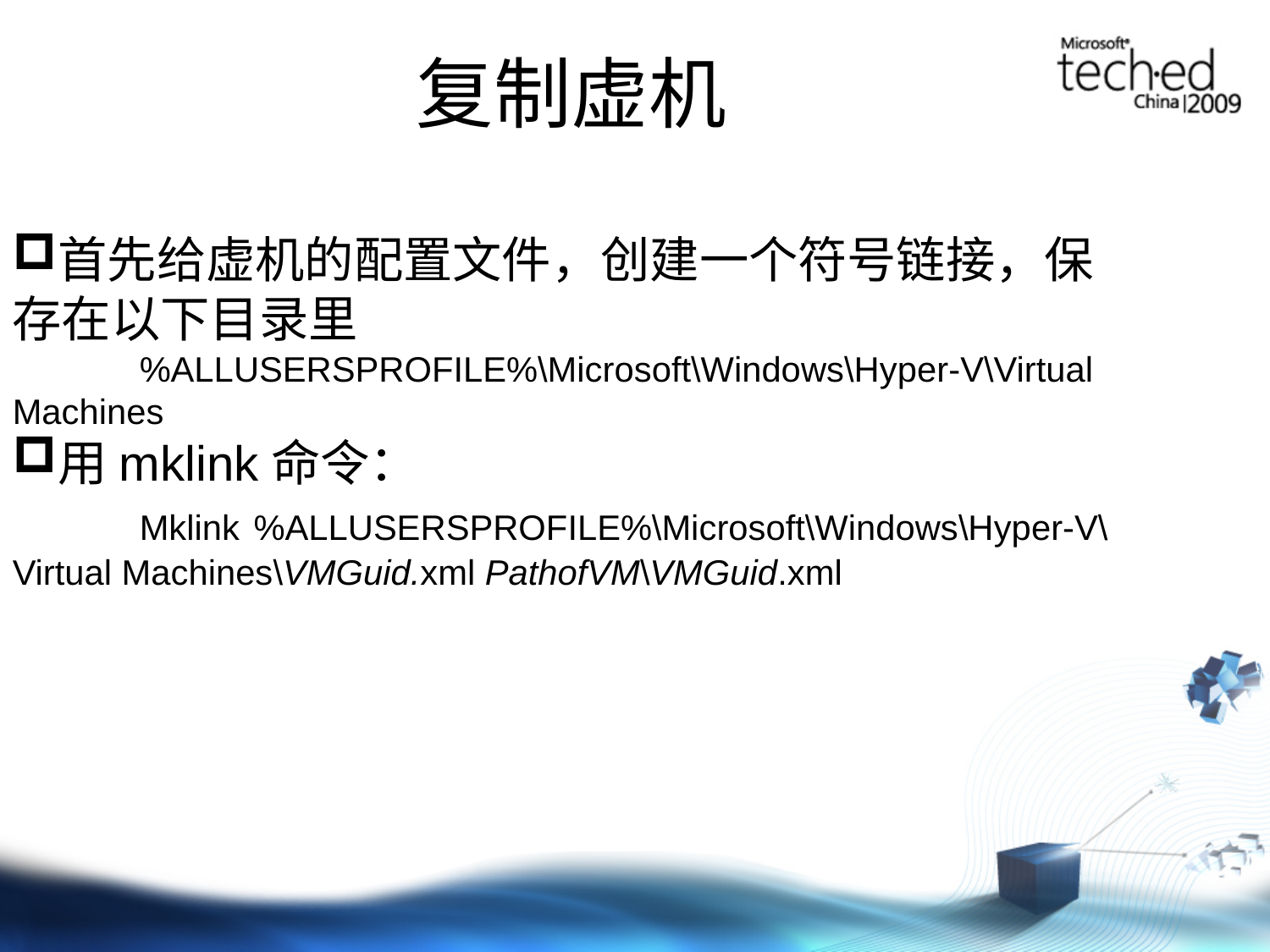

复制虚机
首先给虚机的配置文件，创建一个符号链接，保存在以下目录里
	%ALLUSERSPROFILE%\Microsoft\Windows\Hyper-V\Virtual Machines
用mklink命令：
	Mklink %ALLUSERSPROFILE%\Microsoft\Windows\Hyper-V\Virtual Machines\VMGuid.xml PathofVM\VMGuid.xml